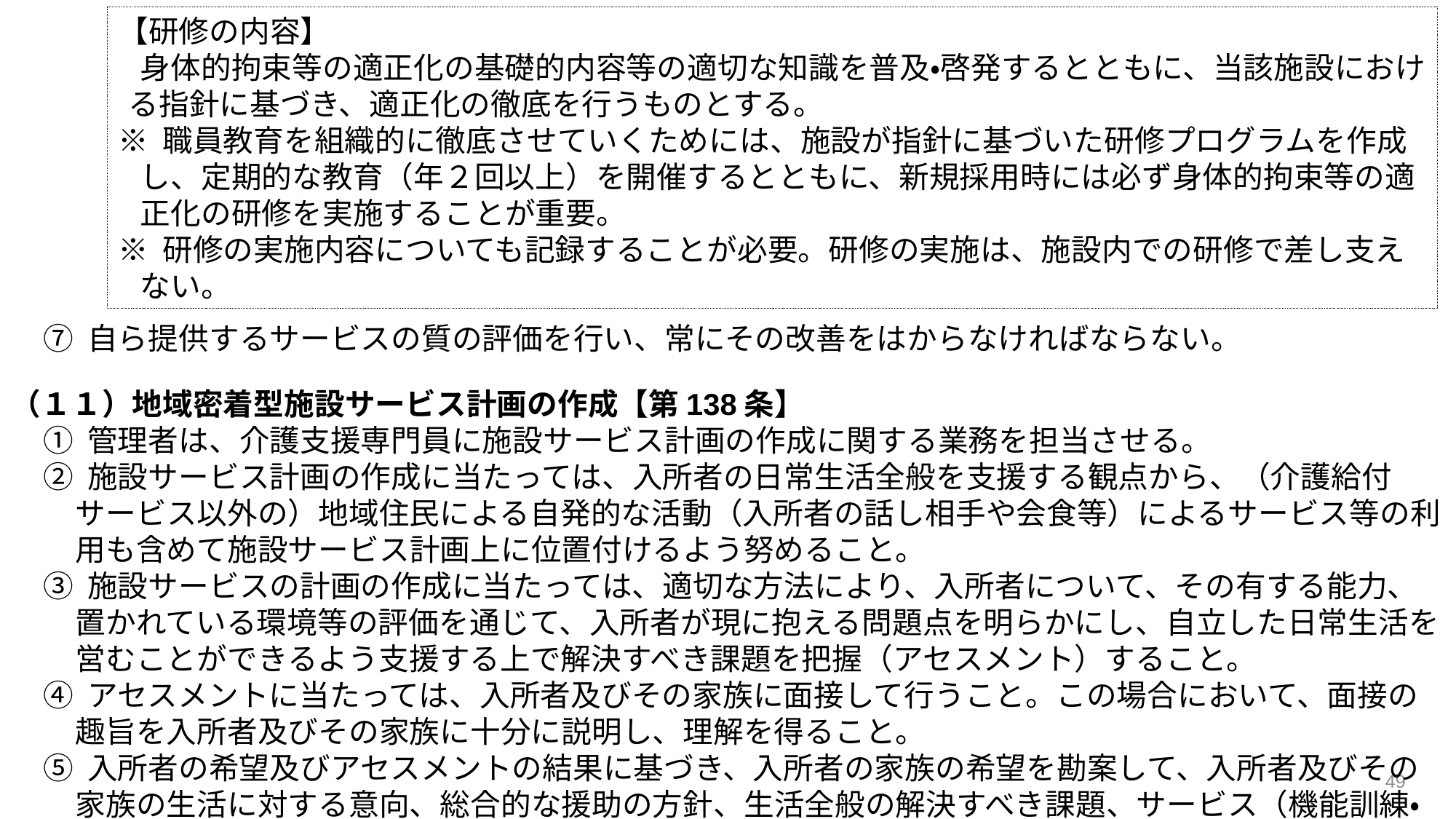

【研修の内容】
身体的拘束等の適正化の基礎的内容等の適切な知識を普及・啓発するとともに、当該施設における指針に基づき、適正化の徹底を行うものとする。
※ 職員教育を組織的に徹底させていくためには、施設が指針に基づいた研修プログラムを作成し、定期的な教育（年２回以上）を開催するとともに、新規採用時には必ず身体的拘束等の適正化の研修を実施することが重要。
※ 研修の実施内容についても記録することが必要。研修の実施は、施設内での研修で差し支えない。
⑦ 自ら提供するサービスの質の評価を行い、常にその改善をはからなければならない。

（１１）地域密着型施設サービス計画の作成【第138条】
① 管理者は、介護支援専門員に施設サービス計画の作成に関する業務を担当させる。
② 施設サービス計画の作成に当たっては、入所者の日常生活全般を支援する観点から、（介護給付サービス以外の）地域住民による自発的な活動（入所者の話し相手や会食等）によるサービス等の利用も含めて施設サービス計画上に位置付けるよう努めること。
③ 施設サービスの計画の作成に当たっては、適切な方法により、入所者について、その有する能力、置かれている環境等の評価を通じて、入所者が現に抱える問題点を明らかにし、自立した日常生活を営むことができるよう支援する上で解決すべき課題を把握（アセスメント）すること。
④ アセスメントに当たっては、入所者及びその家族に面接して行うこと。この場合において、面接の趣旨を入所者及びその家族に十分に説明し、理解を得ること。
⑤ 入所者の希望及びアセスメントの結果に基づき、入所者の家族の希望を勘案して、入所者及びその家族の生活に対する意向、総合的な援助の方針、生活全般の解決すべき課題、サービス（機能訓練・
49